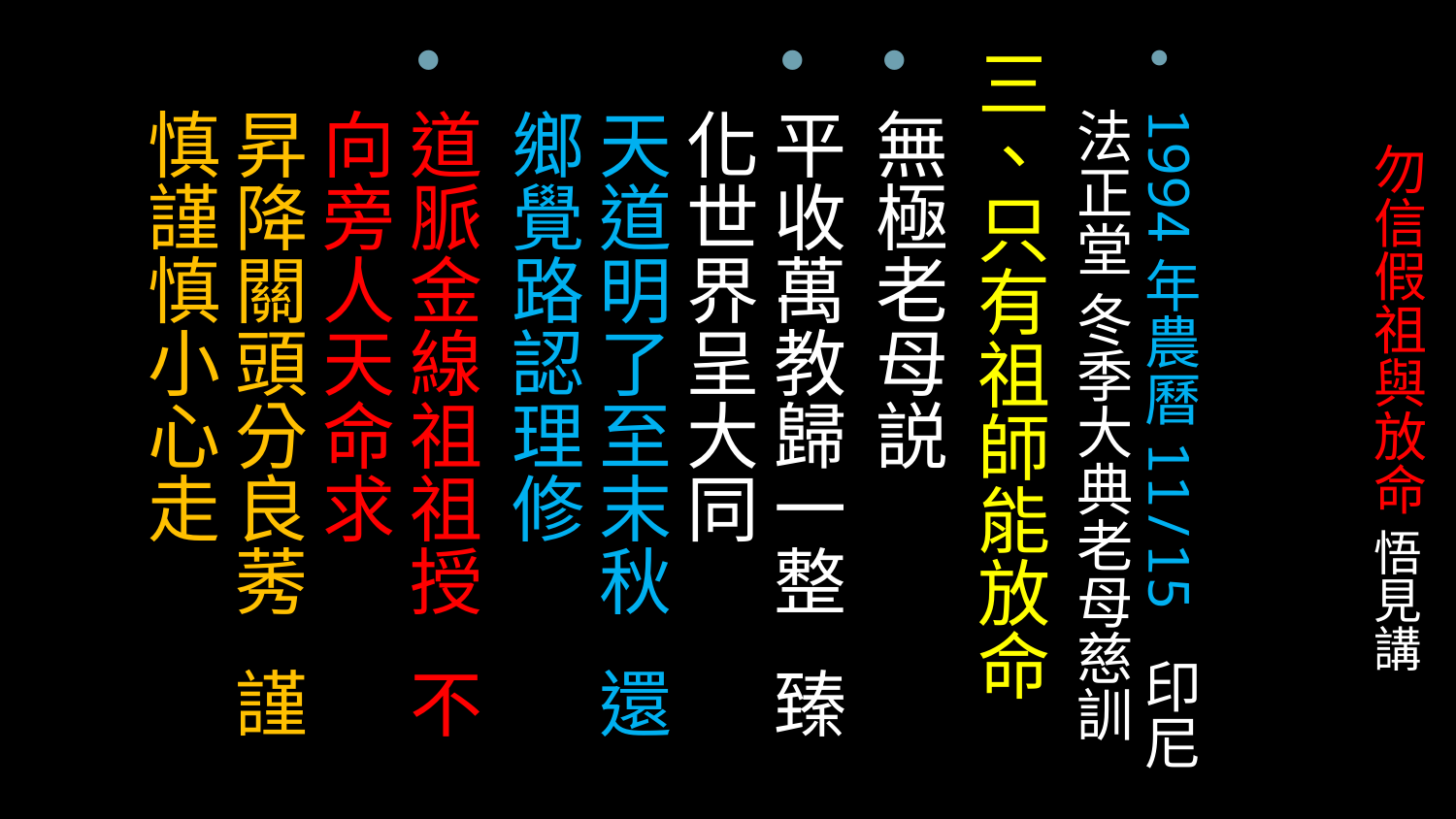

# 勿信假祖與放命 悟見講
1994年農曆11/15 印尼法正堂 冬季大典老母慈訓
三、只有祖師能放命
無極老母説
平收萬教歸一整   臻化世界呈大同
天道明了至末秋   還鄉覺路認理修
道脈金線祖祖授   不向旁人天命求
昇降關頭分良莠   謹慎謹慎小心走